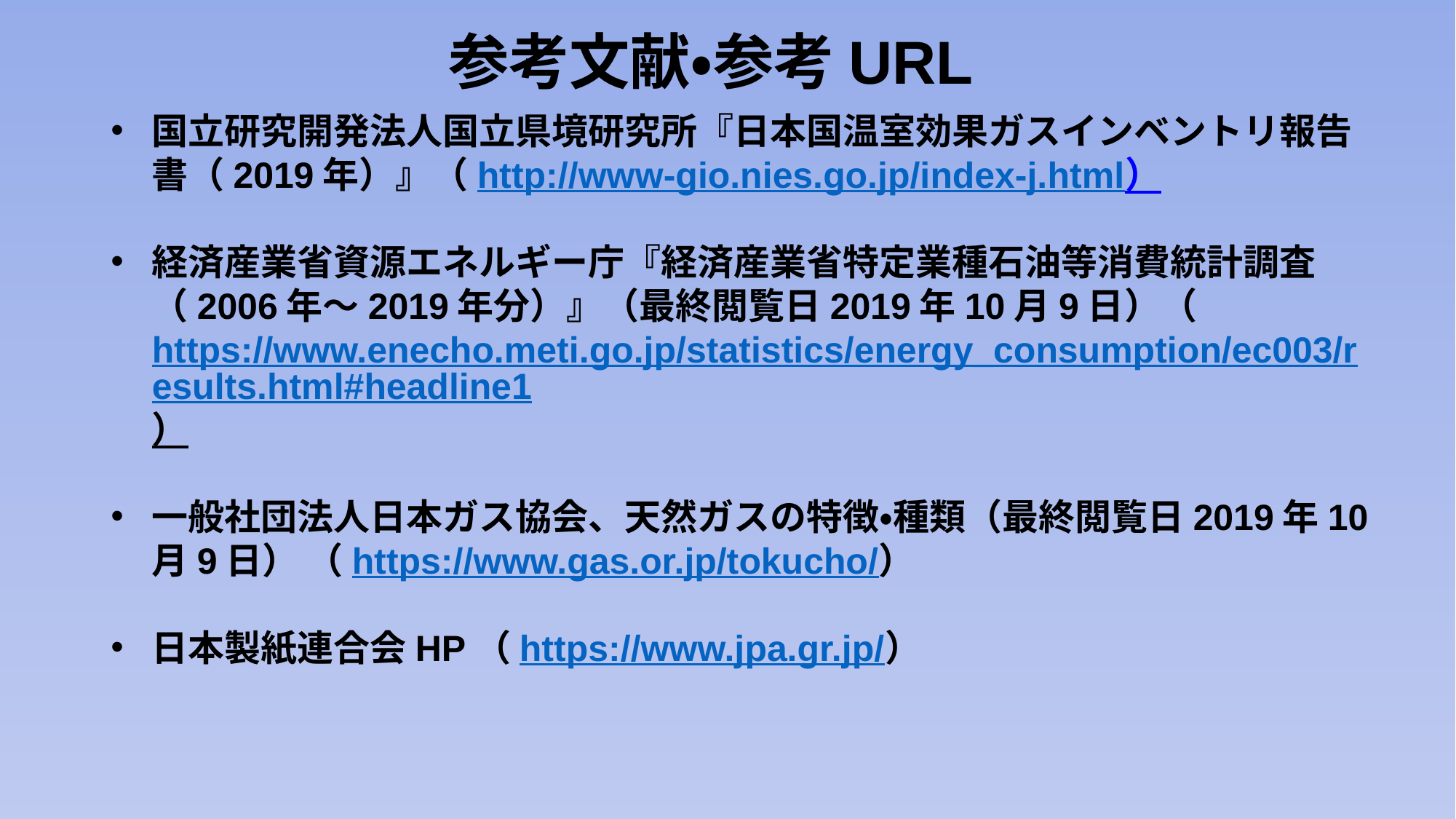

参考文献・参考URL
国立研究開発法人国立県境研究所『日本国温室効果ガスインベントリ報告書（2019年）』（http://www-gio.nies.go.jp/index-j.html）

経済産業省資源エネルギー庁『経済産業省特定業種石油等消費統計調査（2006年～2019年分）』（最終閲覧日2019年10月9日）（https://www.enecho.meti.go.jp/statistics/energy_consumption/ec003/results.html#headline1）

一般社団法人日本ガス協会、天然ガスの特徴・種類（最終閲覧日2019年10月9日） （https://www.gas.or.jp/tokucho/）

日本製紙連合会HP（https://www.jpa.gr.jp/）